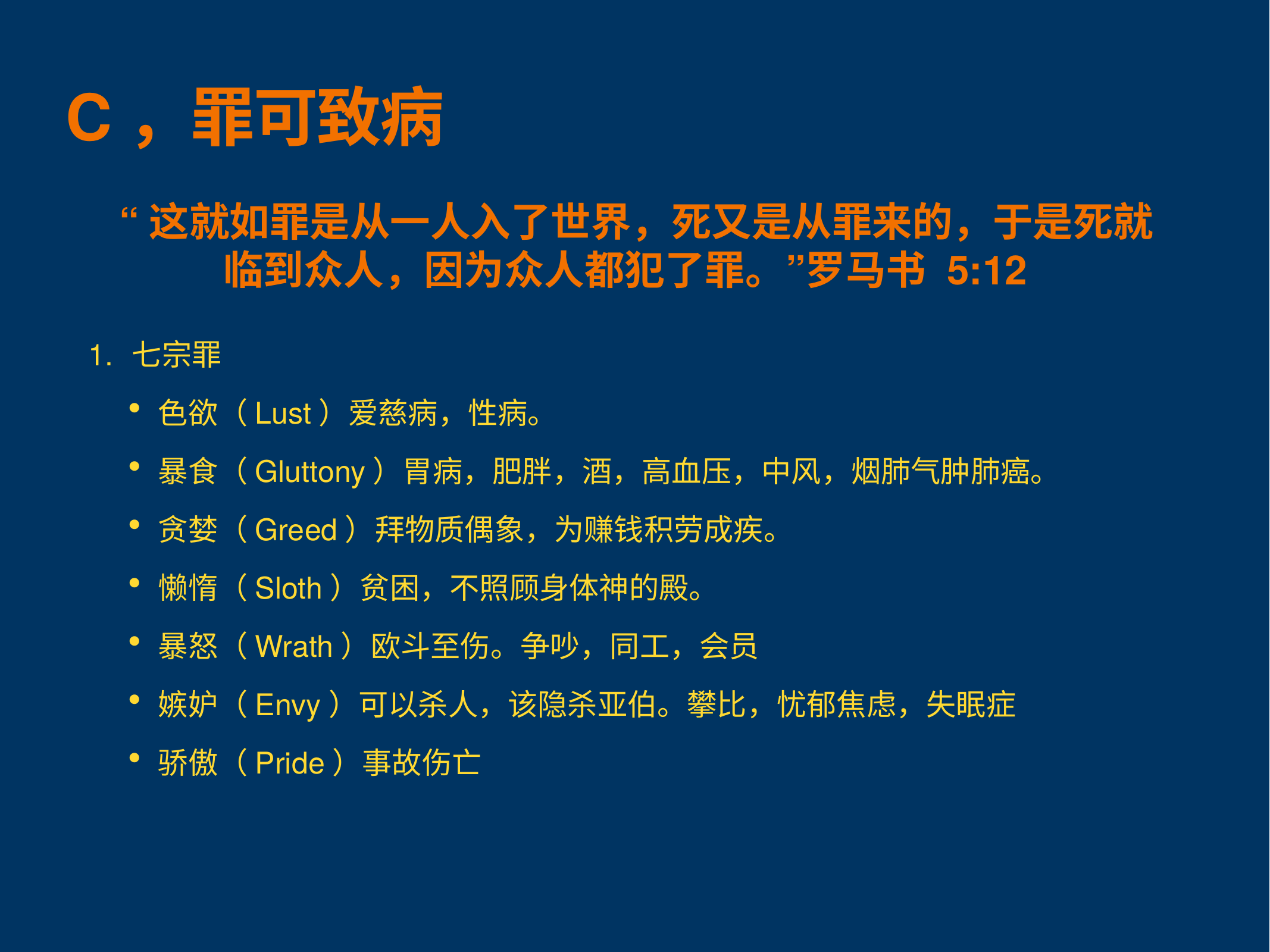

# C，罪可致病
 “这就如罪是从一人入了世界，死又是从罪来的，于是死就临到众人，因为众人都犯了罪。”罗马书 5:12

七宗罪
色欲（Lust）爱慈病，性病。
暴食（Gluttony）胃病，肥胖，酒，高血压，中风，烟肺气肿肺癌。
贪婪（Greed）拜物质偶象，为赚钱积劳成疾。
懒惰（Sloth）贫困，不照顾身体神的殿。
暴怒（Wrath）欧斗至伤。争吵，同工，会员
嫉妒（Envy）可以杀人，该隐杀亚伯。攀比，忧郁焦虑，失眠症
骄傲（Pride）事故伤亡